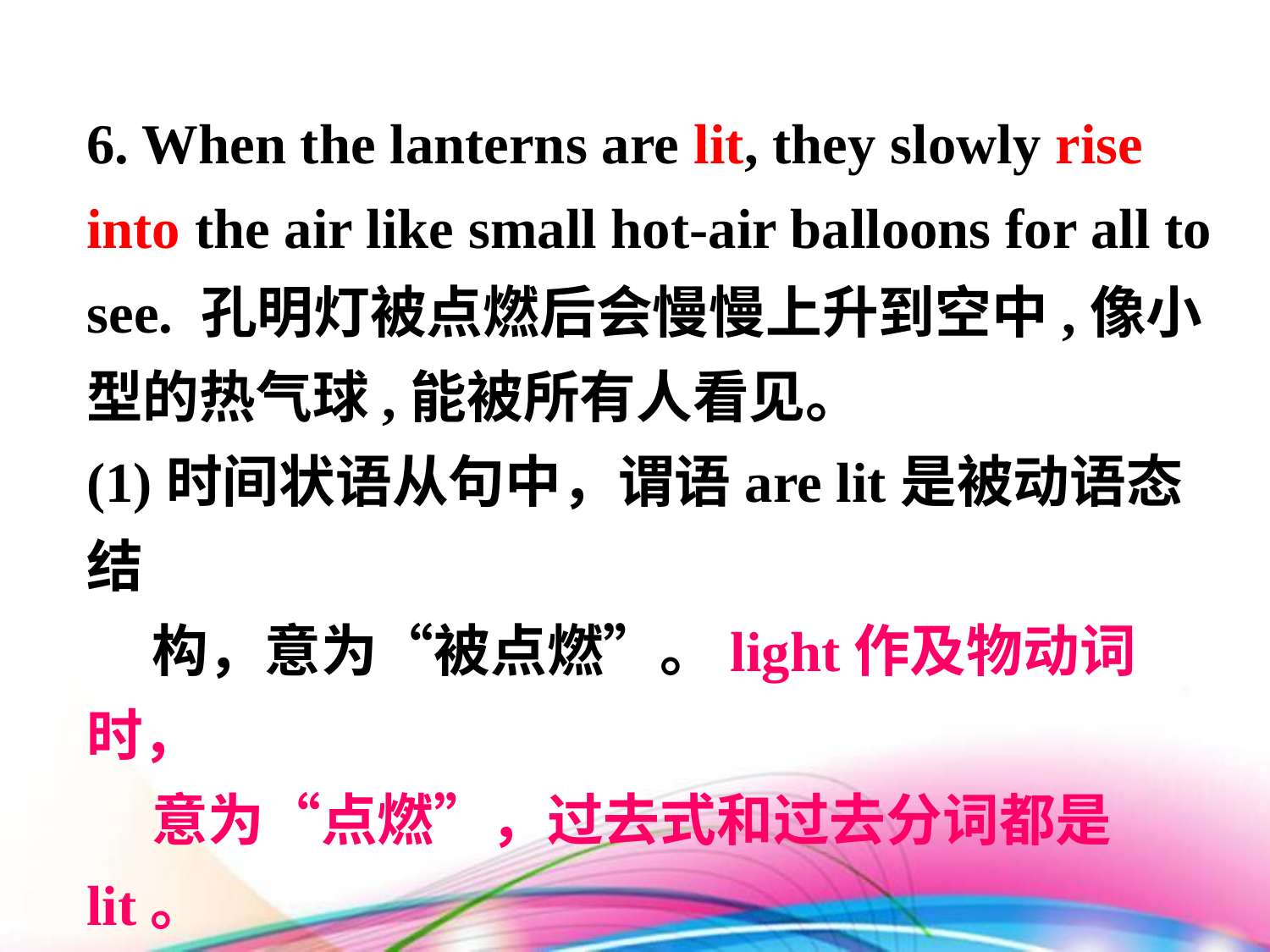

6. When the lanterns are lit, they slowly rise into the air like small hot-air balloons for all to see. 孔明灯被点燃后会慢慢上升到空中,像小型的热气球,能被所有人看见。
(1)时间状语从句中，谓语are lit是被动语态结
    构，意为“被点燃”。light作及物动词时，
    意为“点燃”，过去式和过去分词都是lit。
► He lit a cigarette and began to smoke.
   他点着了 一支烟开始抽起来。